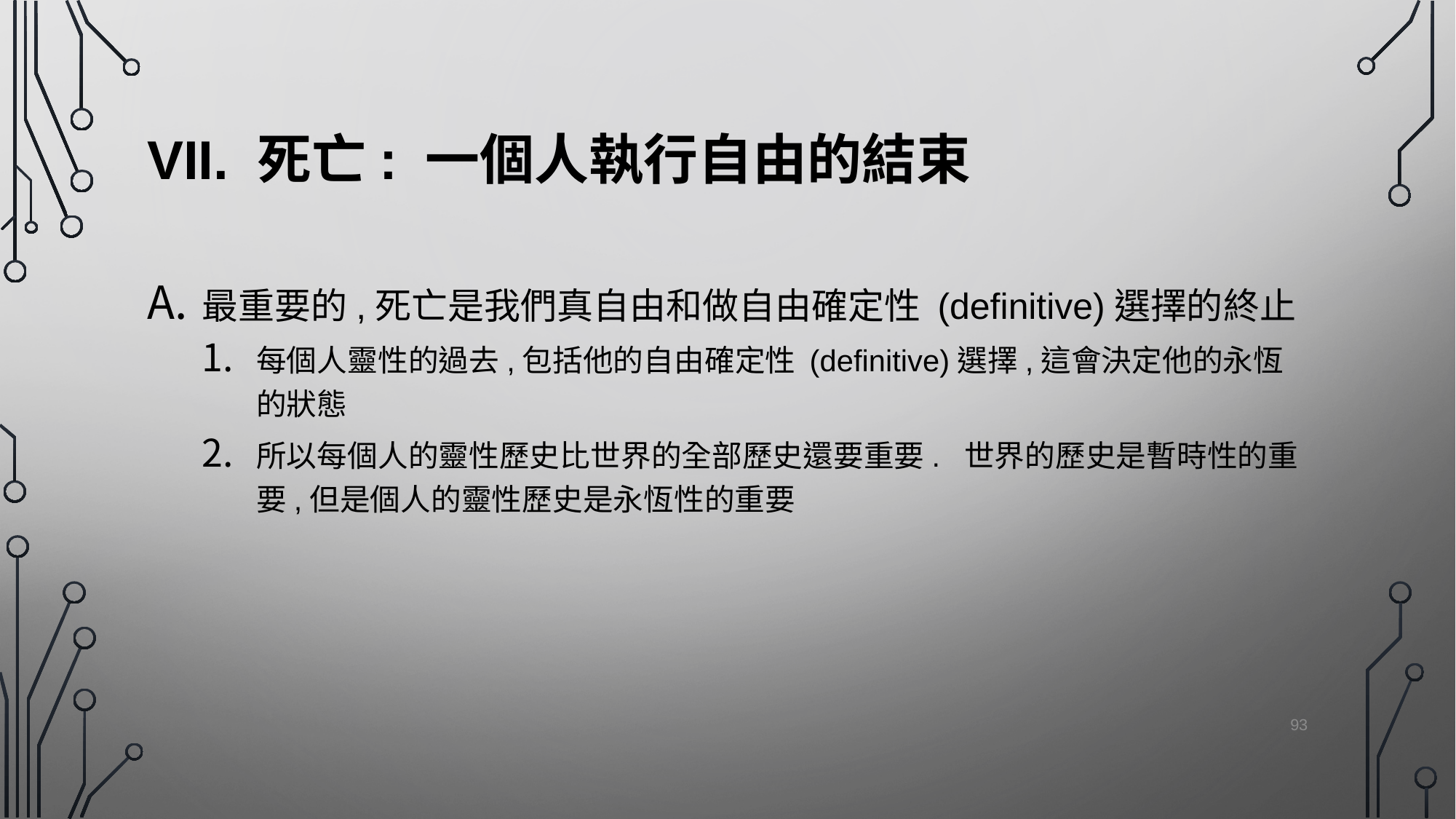

# VII. 死亡: 一個人執行自由的結束
最重要的,死亡是我們真自由和做自由確定性 (definitive)選擇的終止
每個人靈性的過去,包括他的自由確定性 (definitive)選擇,這會決定他的永恆的狀態
所以每個人的靈性歷史比世界的全部歷史還要重要.  世界的歷史是暫時性的重要,但是個人的靈性歷史是永恆性的重要
93